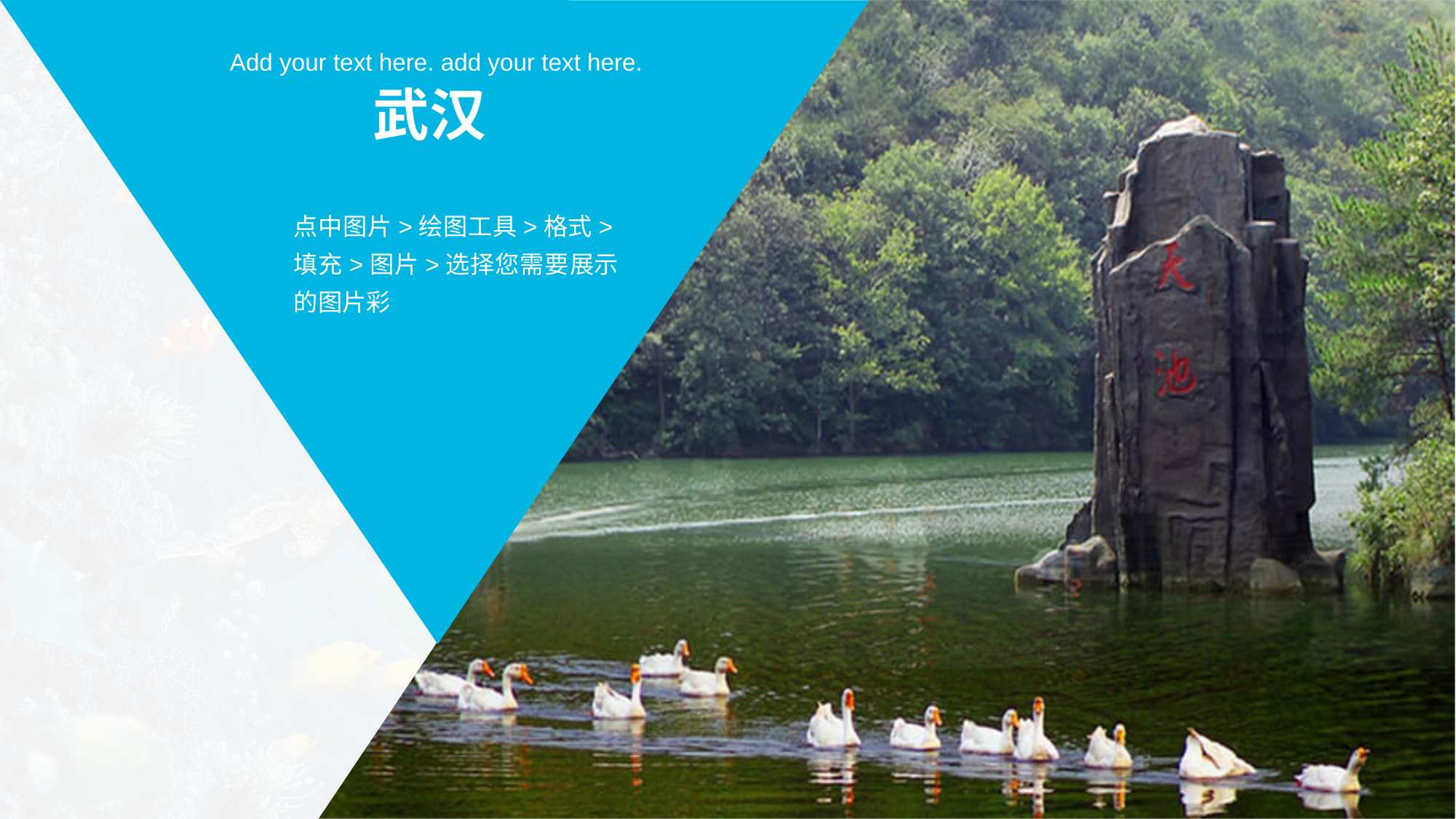

Add your text here. add your text here.
武汉
点中图片>绘图工具>格式>填充>图片>选择您需要展示的图片彩